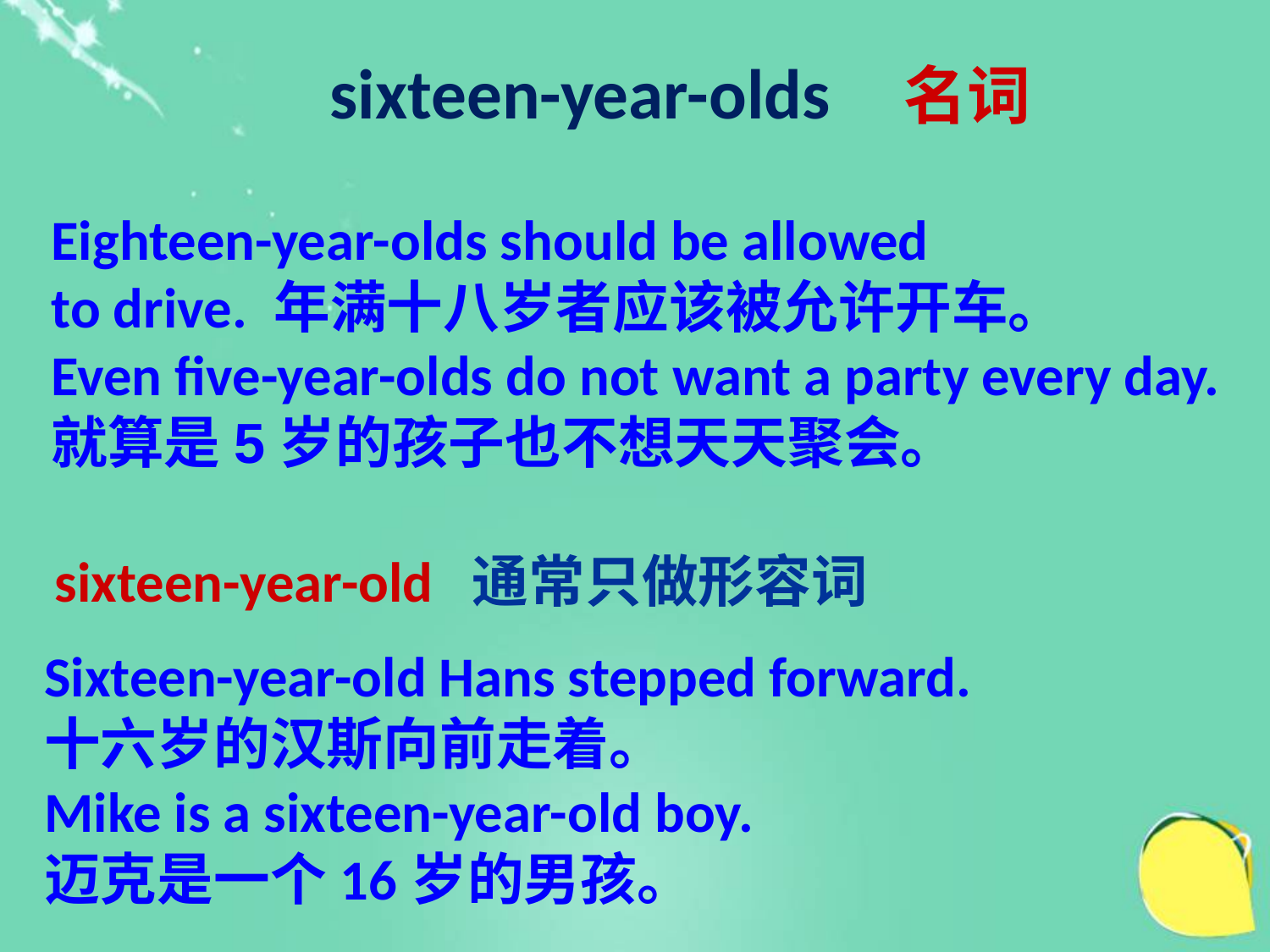

sixteen-year-olds    名词
Eighteen-year-olds should be allowed
to drive. 年满十八岁者应该被允许开车。
Even five-year-olds do not want a party every day.
就算是5岁的孩子也不想天天聚会。
sixteen-year-old  通常只做形容词
Sixteen-year-old Hans stepped forward.
十六岁的汉斯向前走着。
Mike is a sixteen-year-old boy.
迈克是一个16岁的男孩。